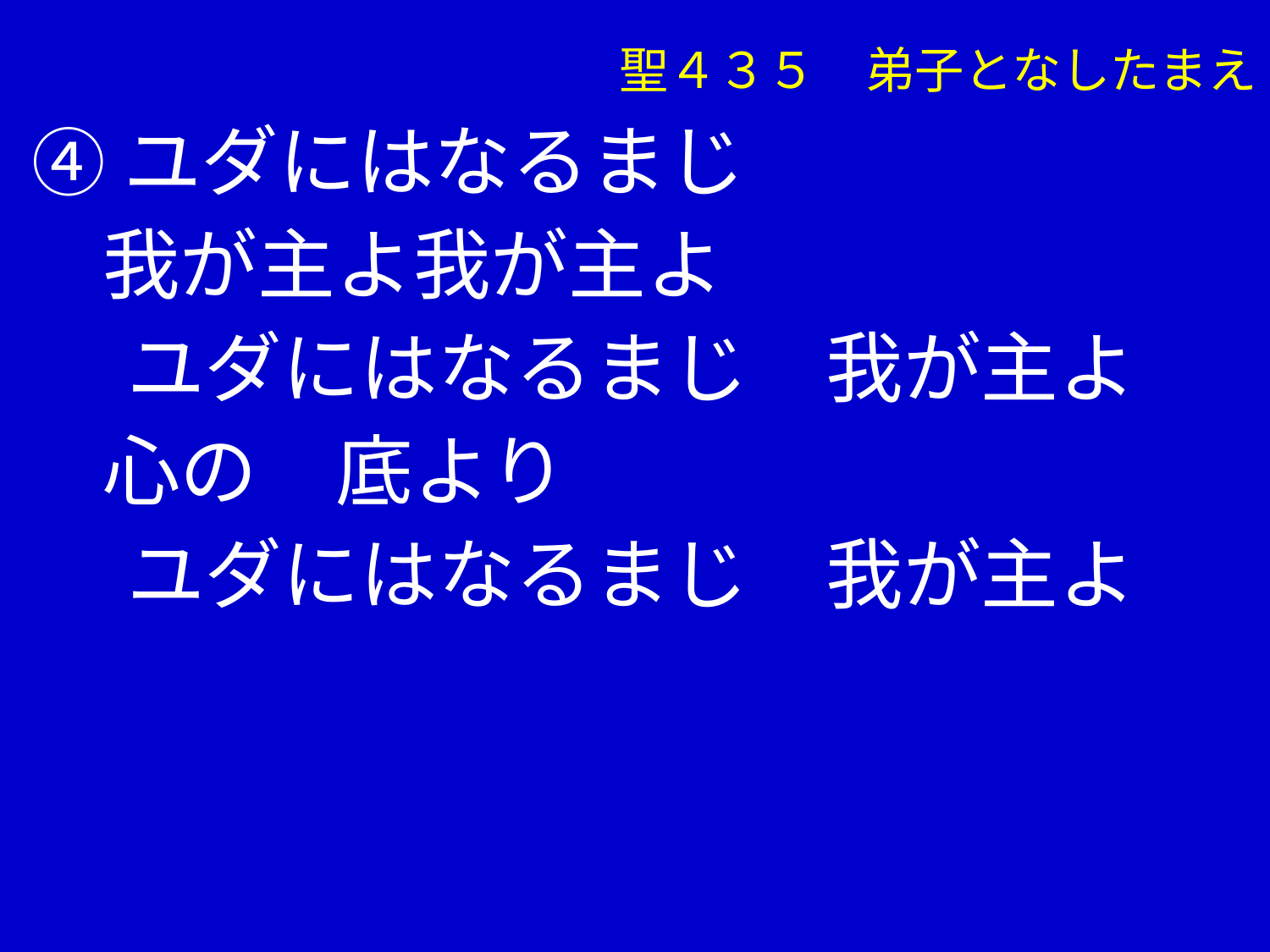

聖４３５　弟子となしたまえ
④ユダにはなるまじ
   我が主よ我が主よ
　 ユダにはなるまじ　我が主よ
   心の　底より
　 ユダにはなるまじ　我が主よ